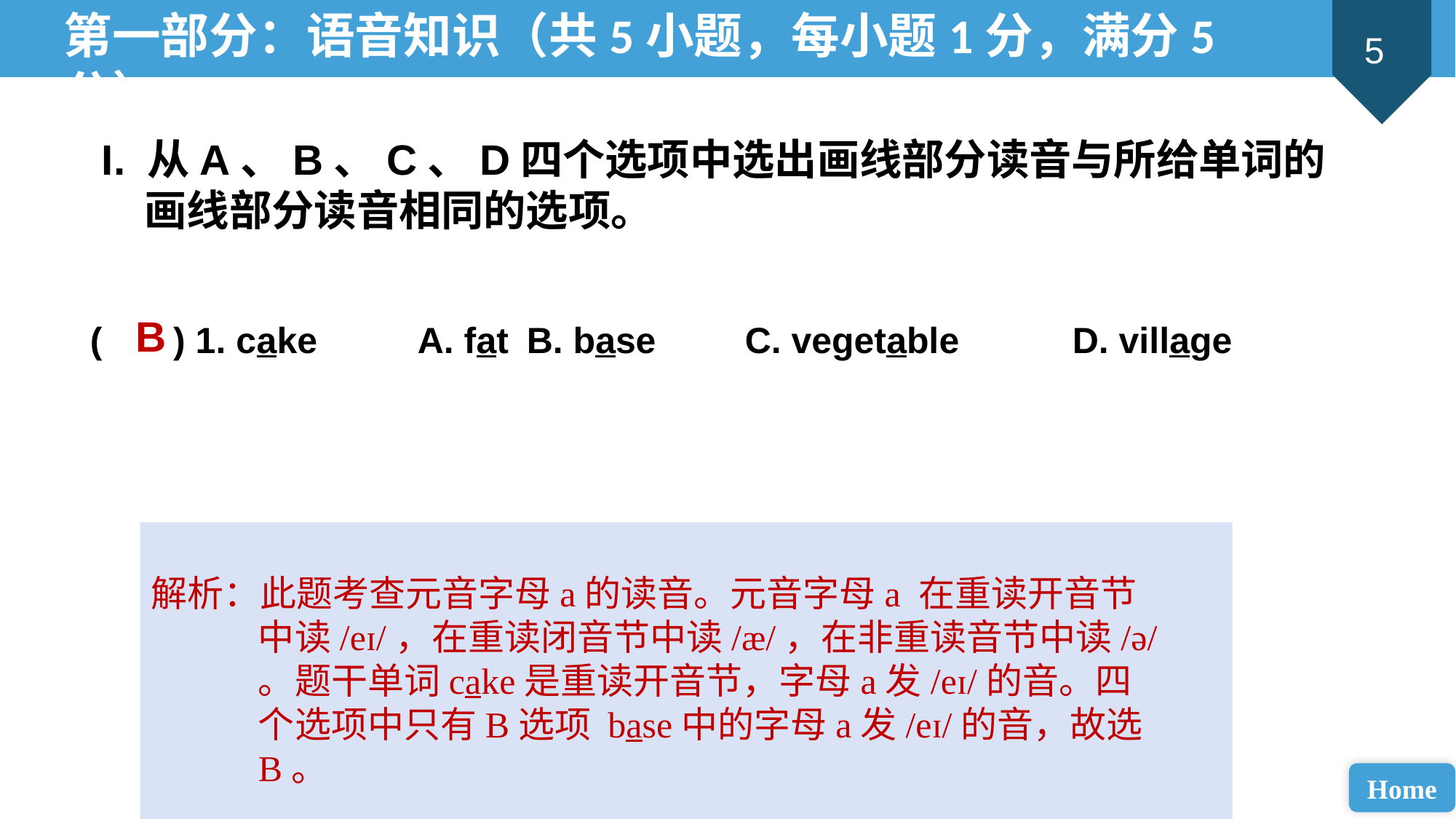

第一部分：语音知识（共5小题，每小题1分，满分5分）
I. 从A、B、C、D四个选项中选出画线部分读音与所给单词的画线部分读音相同的选项。
(       ) 1. cake 	A. fat 	B. base 	C. vegetable 	D. village
B

解析：此题考查元音字母a的读音。元音字母a 在重读开音节中读/eɪ/，在重读闭音节中读/æ/，在非重读音节中读/ə/。题干单词cake是重读开音节，字母a发/eɪ/的音。四个选项中只有B选项 base中的字母a发/eɪ/的音，故选B。